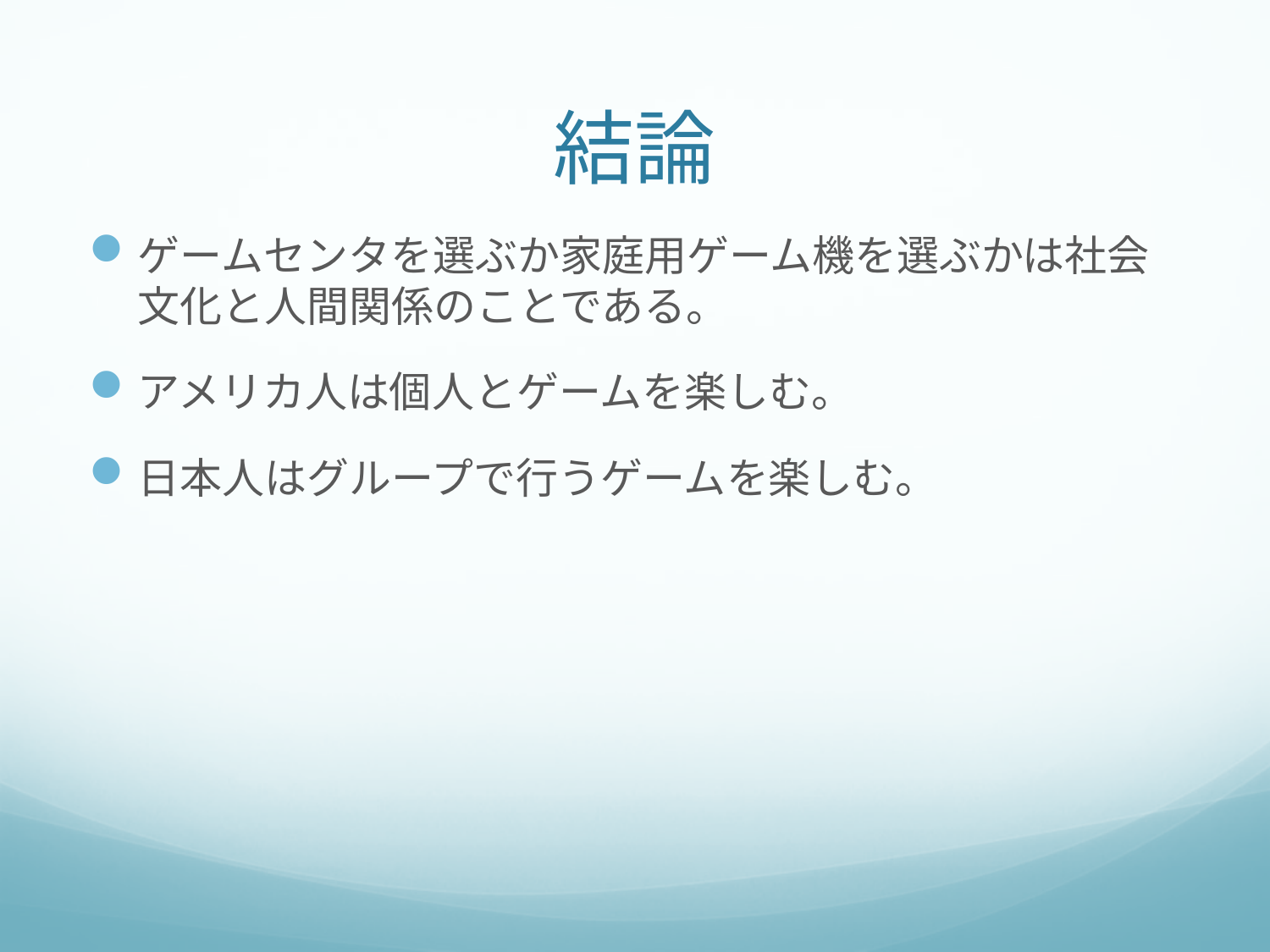

# 結論
ゲームセンタを選ぶか家庭用ゲーム機を選ぶかは社会文化と人間関係のことである。
アメリカ人は個人とゲームを楽しむ。
日本人はグループで行うゲームを楽しむ。